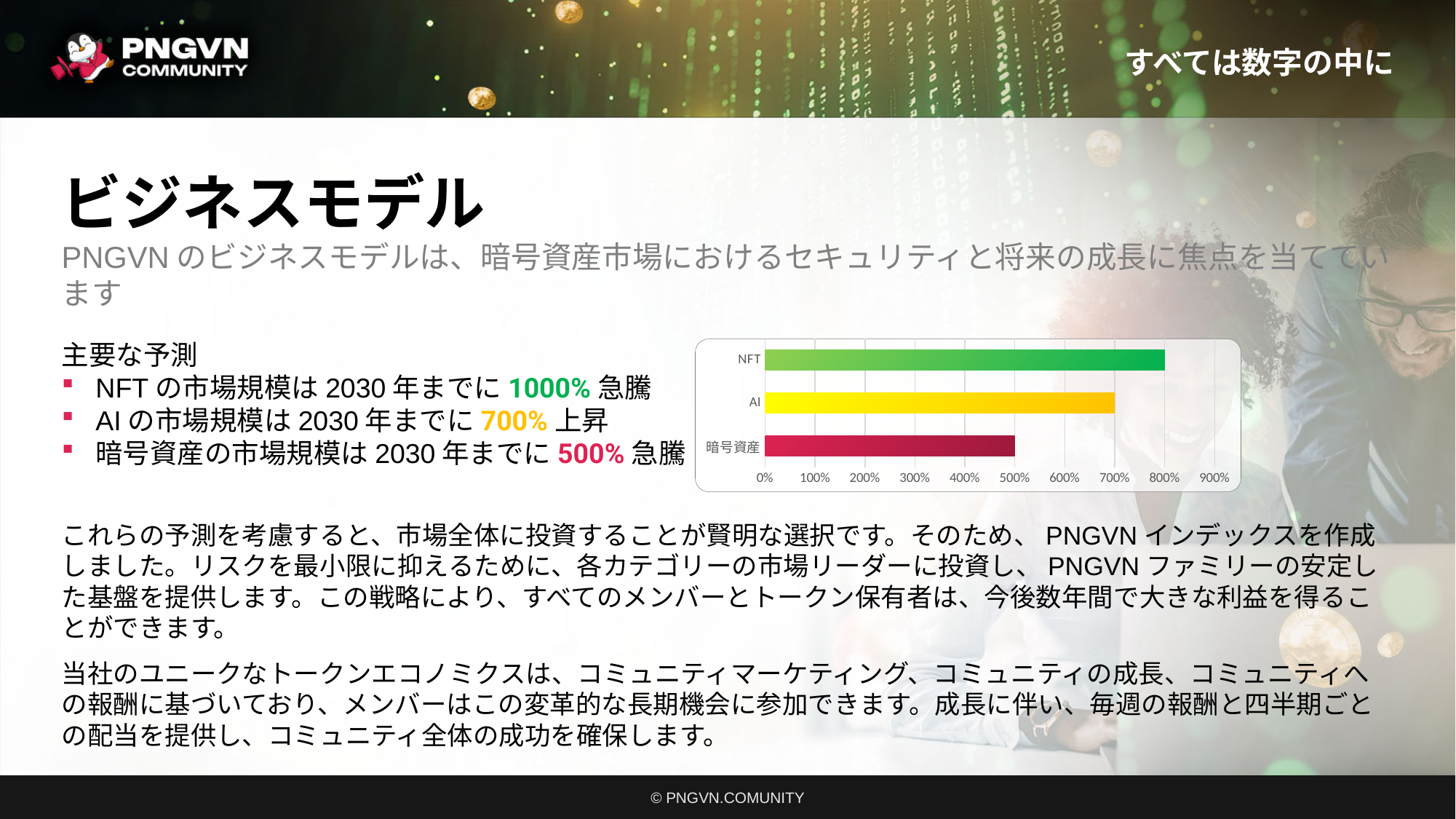

すべては数字の中に
ビジネスモデル
PNGVNのビジネスモデルは、暗号資産市場におけるセキュリティと将来の成長に焦点を当てています
主要な予測
NFTの市場規模は2030年までに1000%急騰
AIの市場規模は2030年までに700%上昇
暗号資産の市場規模は2030年までに500%急騰

### Chart

| Category | 暗号資産 |
|---|---|
| 暗号資産 | 5.0 |
| AI | 7.0 |
| NFT | 8.0 |
これらの予測を考慮すると、市場全体に投資することが賢明な選択です。そのため、PNGVNインデックスを作成しました。リスクを最小限に抑えるために、各カテゴリーの市場リーダーに投資し、PNGVNファミリーの安定した基盤を提供します。この戦略により、すべてのメンバーとトークン保有者は、今後数年間で大きな利益を得ることができます。

当社のユニークなトークンエコノミクスは、コミュニティマーケティング、コミュニティの成長、コミュニティへの報酬に基づいており、メンバーはこの変革的な長期機会に参加できます。成長に伴い、毎週の報酬と四半期ごとの配当を提供し、コミュニティ全体の成功を確保します。